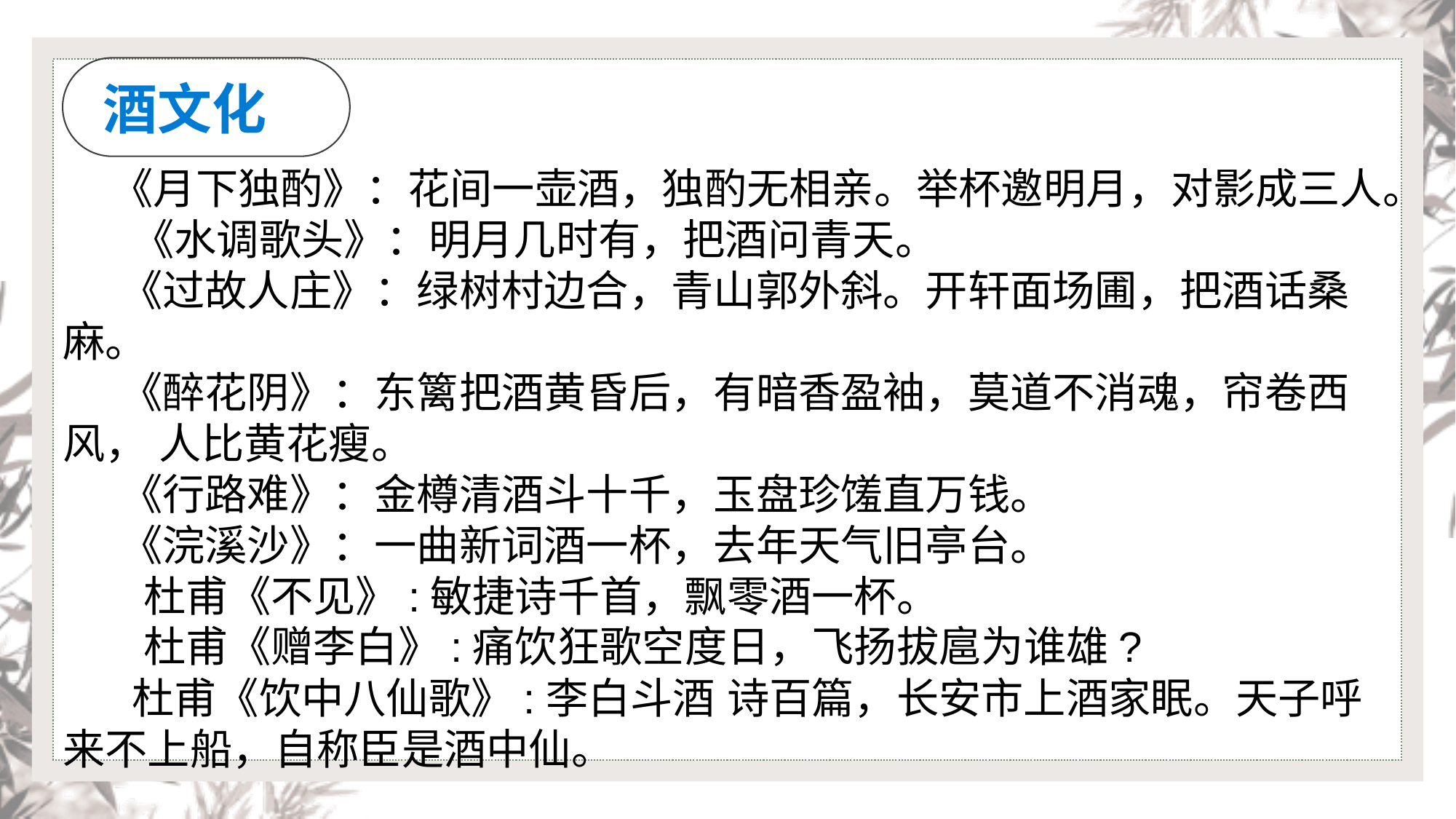

酒文化
     《月下独酌》：花间一壶酒，独酌无相亲。举杯邀明月，对影成三人。
     《水调歌头》：明月几时有，把酒问青天。
    《过故人庄》：绿树村边合，青山郭外斜。开轩面场圃，把酒话桑麻。
    《醉花阴》：东篱把酒黄昏后，有暗香盈袖，莫道不消魂，帘卷西风， 人比黄花瘦。
    《行路难》：金樽清酒斗十千，玉盘珍馐直万钱。
    《浣溪沙》：一曲新词酒一杯，去年天气旧亭台。
      杜甫《不见》:敏捷诗千首，飘零酒一杯。
      杜甫《赠李白》:痛饮狂歌空度日，飞扬拔扈为谁雄?
     杜甫《饮中八仙歌》:李白斗酒 诗百篇，长安市上酒家眠。天子呼来不上船，自称臣是酒中仙。